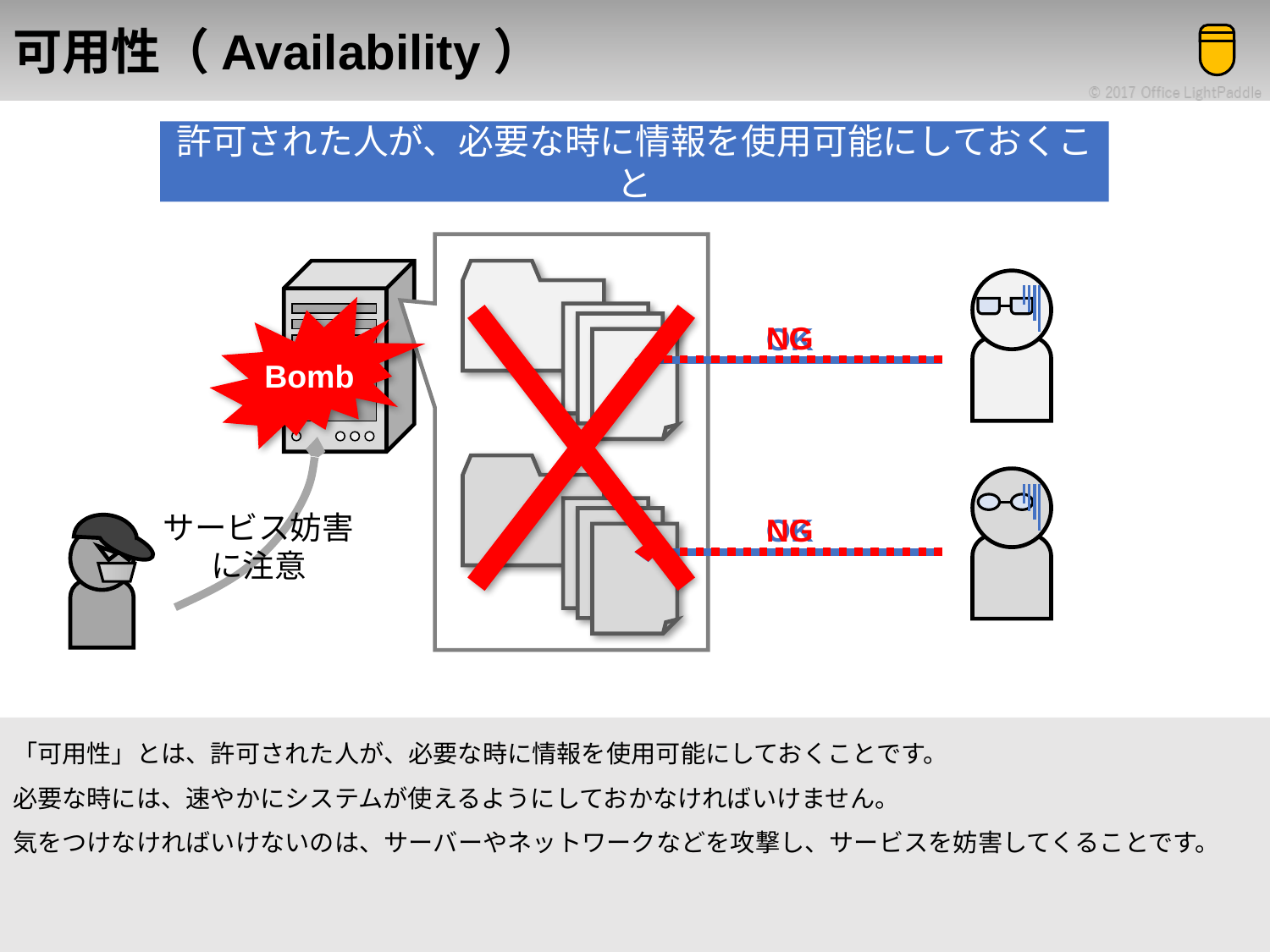

# 可用性（Availability）

許可された人が、必要な時に情報を使用可能にしておくこと

Bomb
NG
OK

サービス妨害
に注意
NG
OK

「可用性」とは、許可された人が、必要な時に情報を使用可能にしておくことです。
必要な時には、速やかにシステムが使えるようにしておかなければいけません。
気をつけなければいけないのは、サーバーやネットワークなどを攻撃し、サービスを妨害してくることです。